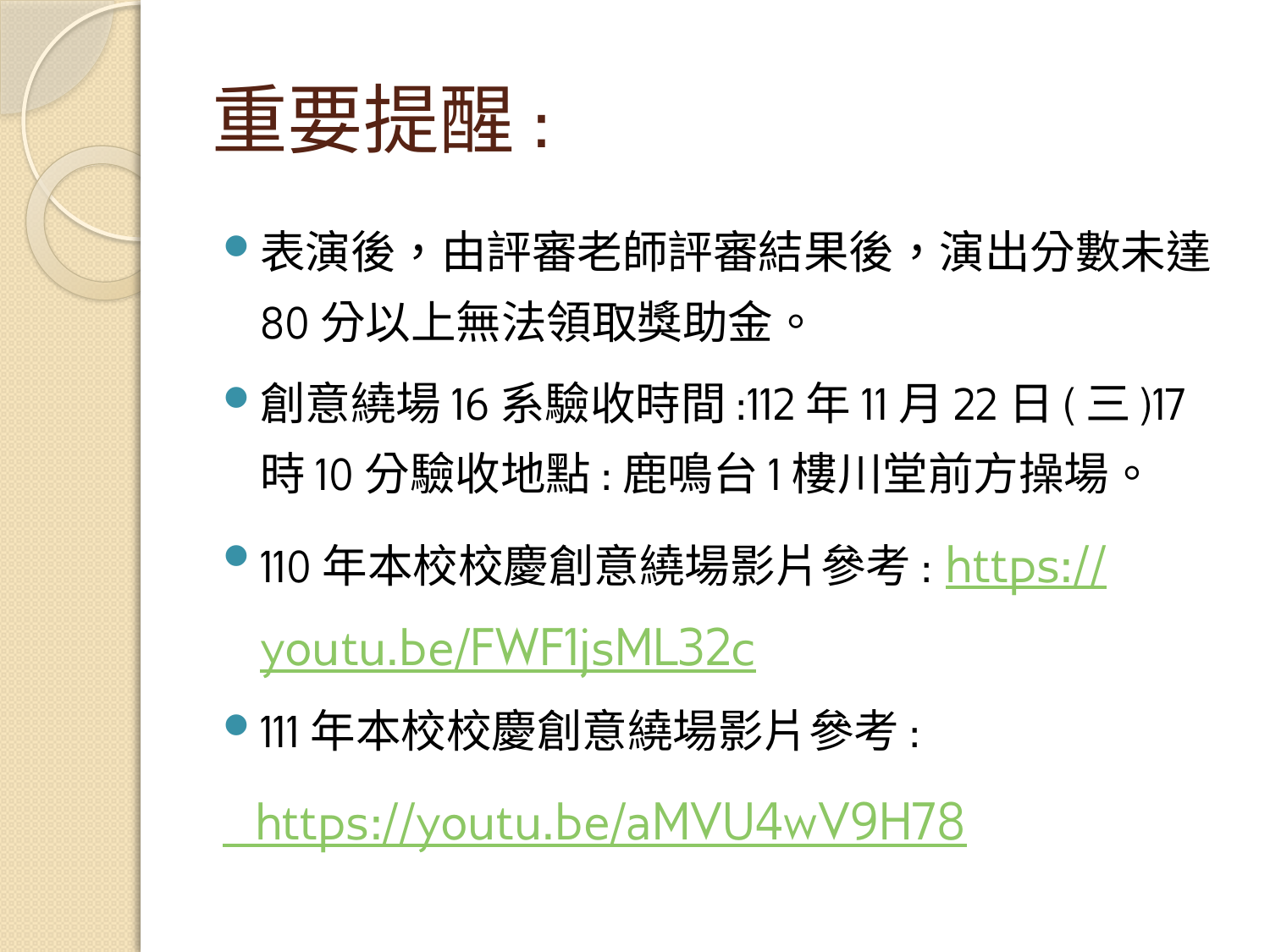

# 重要提醒:
表演後，由評審老師評審結果後，演出分數未達80分以上無法領取獎助金。
創意繞場16系驗收時間:112年11月22日(三)17時10分驗收地點:鹿鳴台1樓川堂前方操場。
110年本校校慶創意繞場影片參考: https://youtu.be/FWF1jsML32c
111年本校校慶創意繞場影片參考:
  https://youtu.be/aMVU4wV9H78